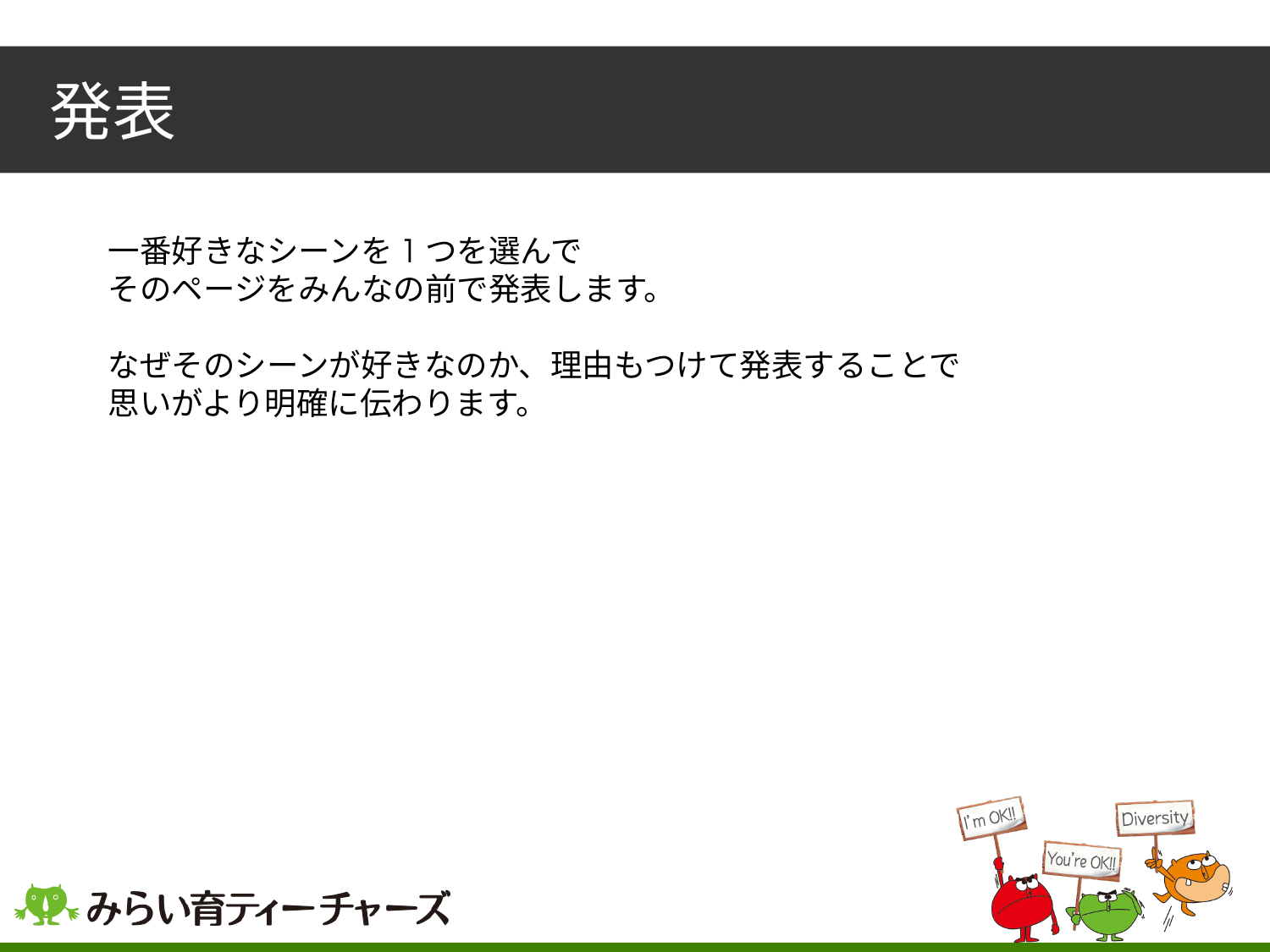

発表
一番好きなシーンを1つを選んで
そのページをみんなの前で発表します。

なぜそのシーンが好きなのか、理由もつけて発表することで
思いがより明確に伝わります。